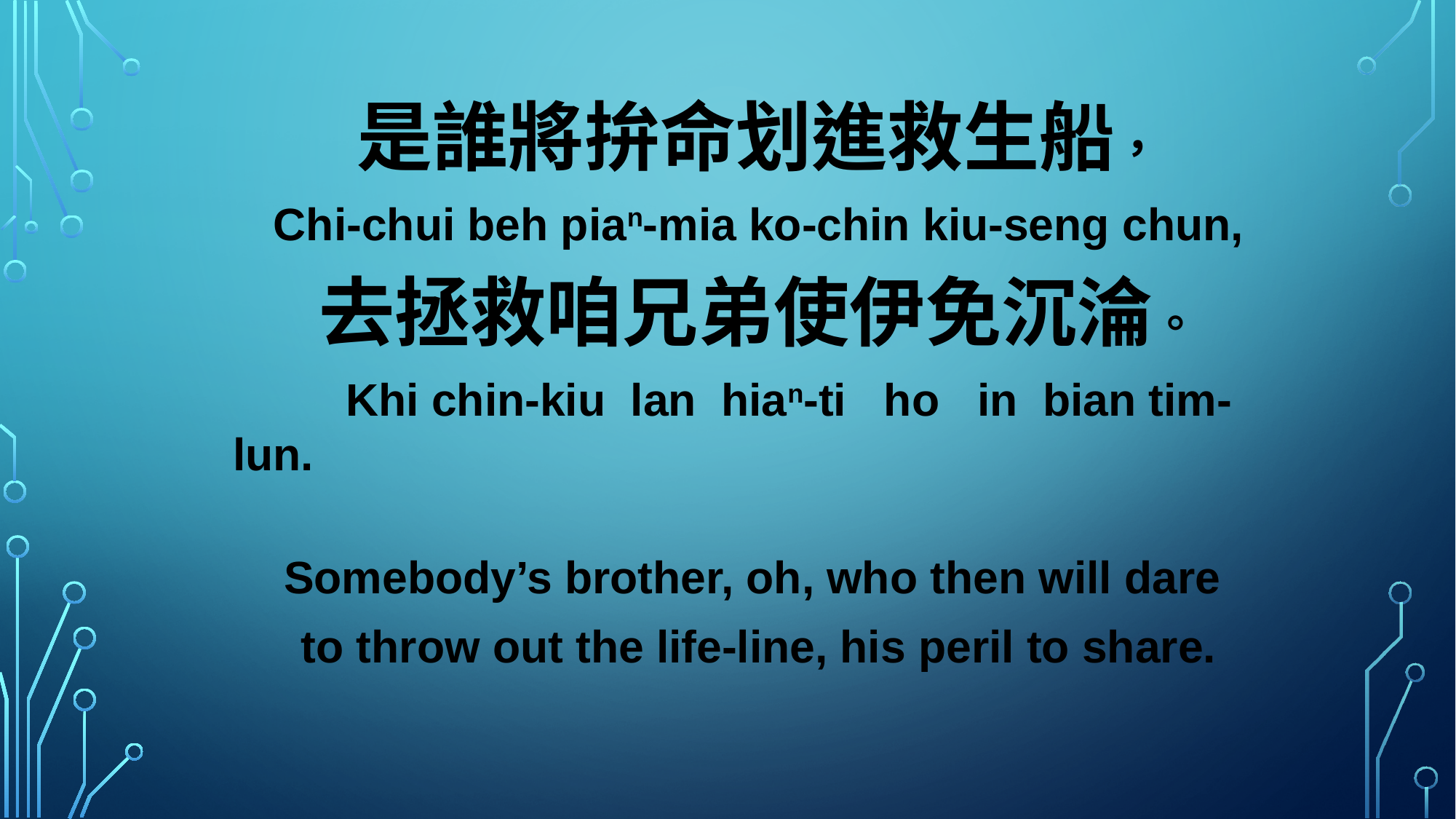

是誰將拚命划進救生船，
Chi-chui beh pian-mia ko-chin kiu-seng chun,
去拯救咱兄弟使伊免沉淪。
         Khi chin-kiu  lan  hian-ti   ho   in  bian tim-lun.

Somebody’s brother, oh, who then will dare
to throw out the life-line, his peril to share.